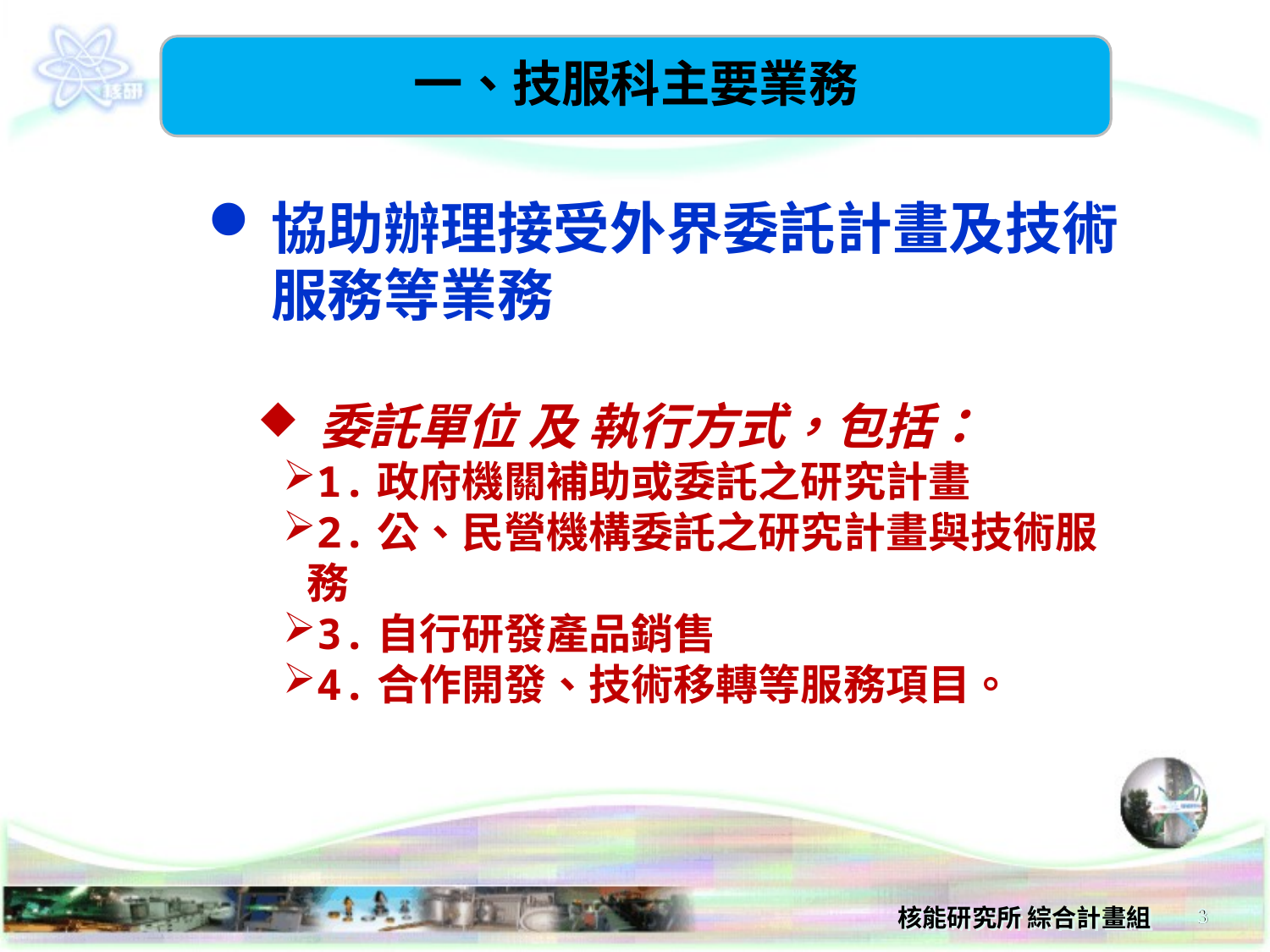

一、技服科主要業務
協助辦理接受外界委託計畫及技術服務等業務

 委託單位 及 執行方式，包括：
1.政府機關補助或委託之研究計畫
2.公、民營機構委託之研究計畫與技術服務
3.自行研發產品銷售
4.合作開發、技術移轉等服務項目。
3
3
3